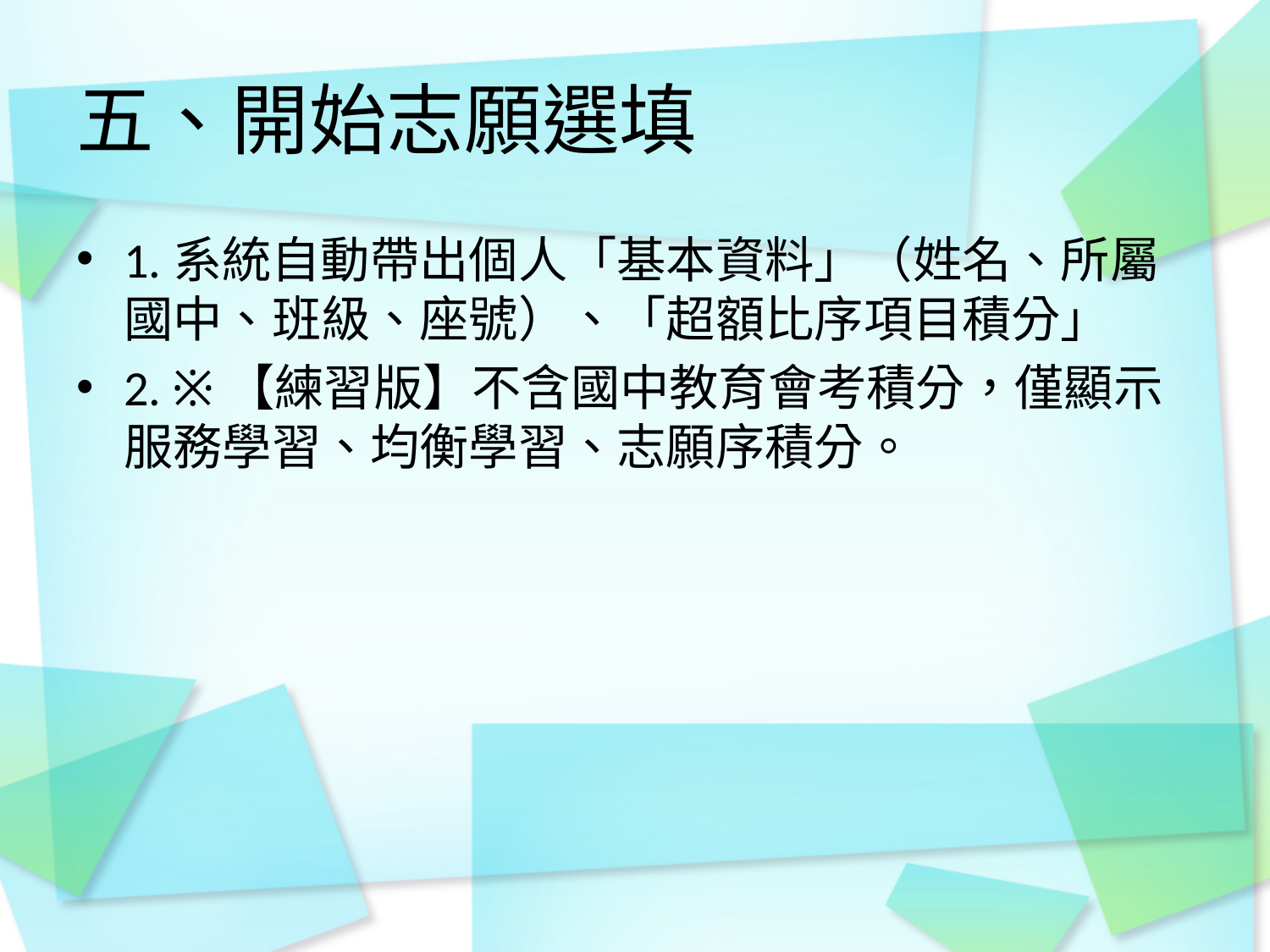

# 五、開始志願選填
1.系統自動帶出個人「基本資料」（姓名、所屬國中、班級、座號）、「超額比序項目積分」
2. ※【練習版】不含國中教育會考積分，僅顯示服務學習、均衡學習、志願序積分。